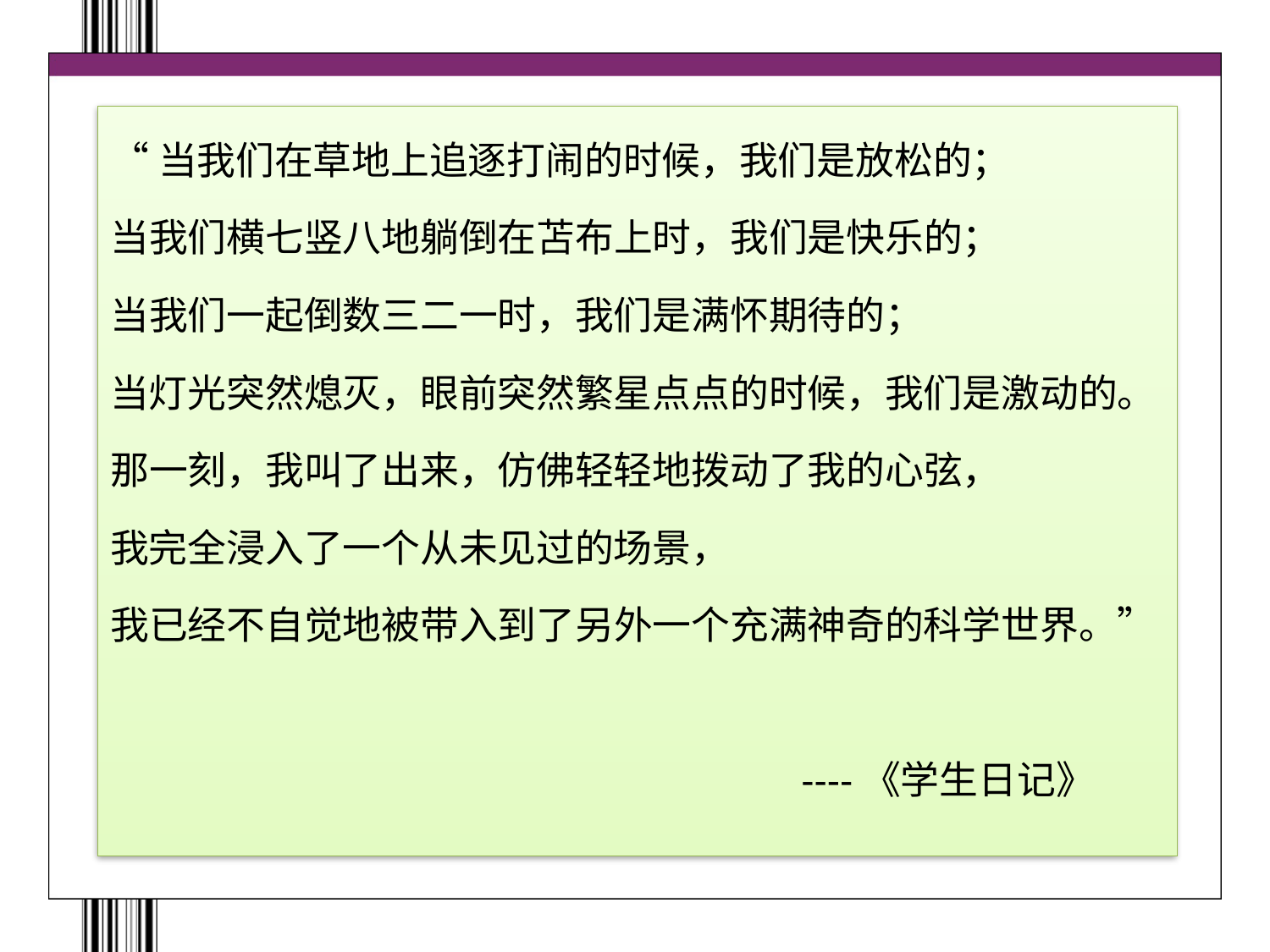

“当我们在草地上追逐打闹的时候，我们是放松的；
当我们横七竖八地躺倒在苫布上时，我们是快乐的；
当我们一起倒数三二一时，我们是满怀期待的；
当灯光突然熄灭，眼前突然繁星点点的时候，我们是激动的。
那一刻，我叫了出来，仿佛轻轻地拨动了我的心弦，
我完全浸入了一个从未见过的场景，
我已经不自觉地被带入到了另外一个充满神奇的科学世界。”

                                                                ----《学生日记》